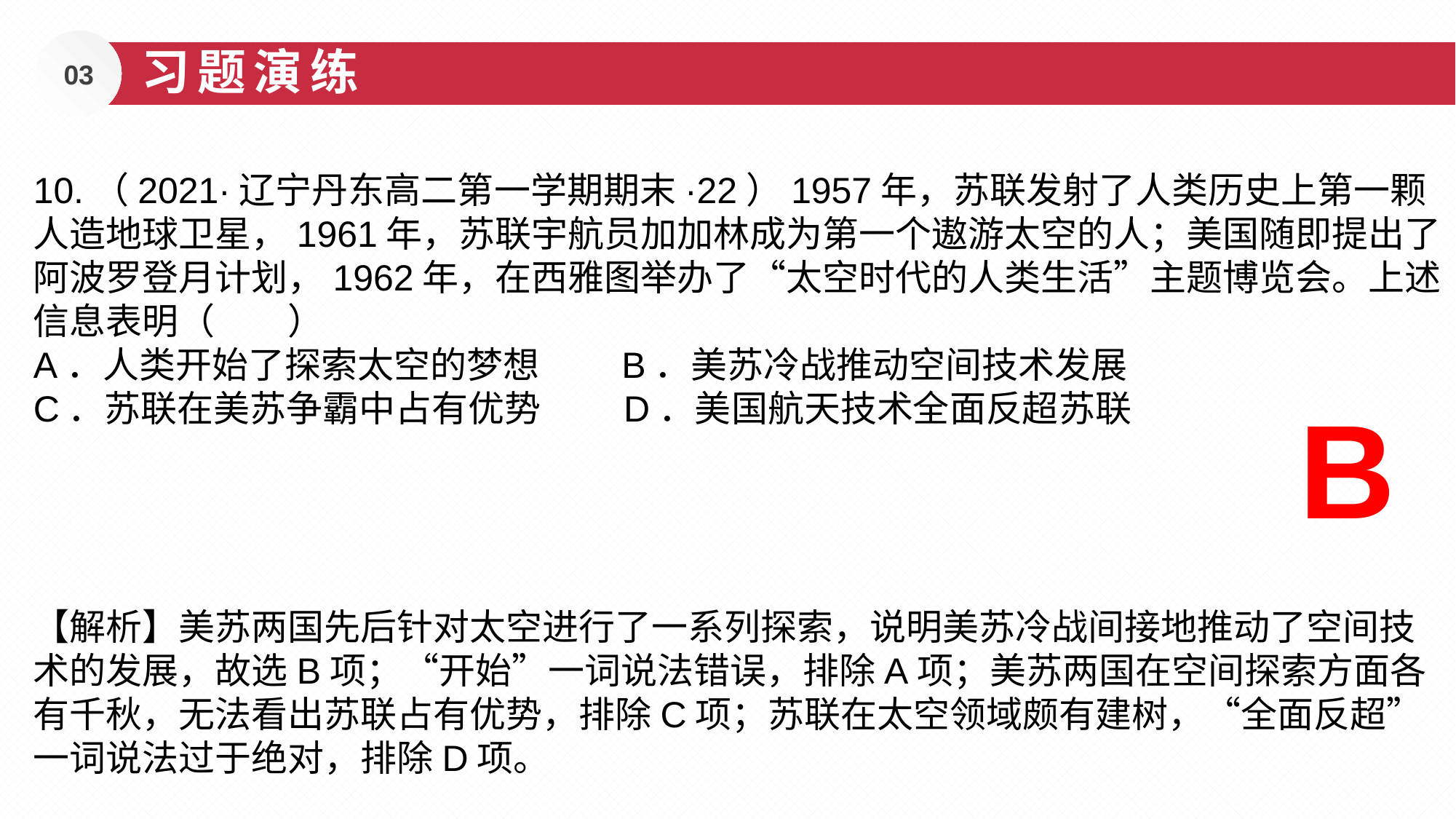

03
习题演练

10.（2021·辽宁丹东高二第一学期期末·22）1957年，苏联发射了人类历史上第一颗人造地球卫星，1961年，苏联宇航员加加林成为第一个遨游太空的人；美国随即提出了阿波罗登月计划，1962年，在西雅图举办了“太空时代的人类生活”主题博览会。上述信息表明（　　）
A．人类开始了探索太空的梦想         B．美苏冷战推动空间技术发展
C．苏联在美苏争霸中占有优势         D．美国航天技术全面反超苏联

【解析】美苏两国先后针对太空进行了一系列探索，说明美苏冷战间接地推动了空间技术的发展，故选B项；“开始”一词说法错误，排除A项；美苏两国在空间探索方面各有千秋，无法看出苏联占有优势，排除C项；苏联在太空领域颇有建树，“全面反超”一词说法过于绝对，排除D项。
B